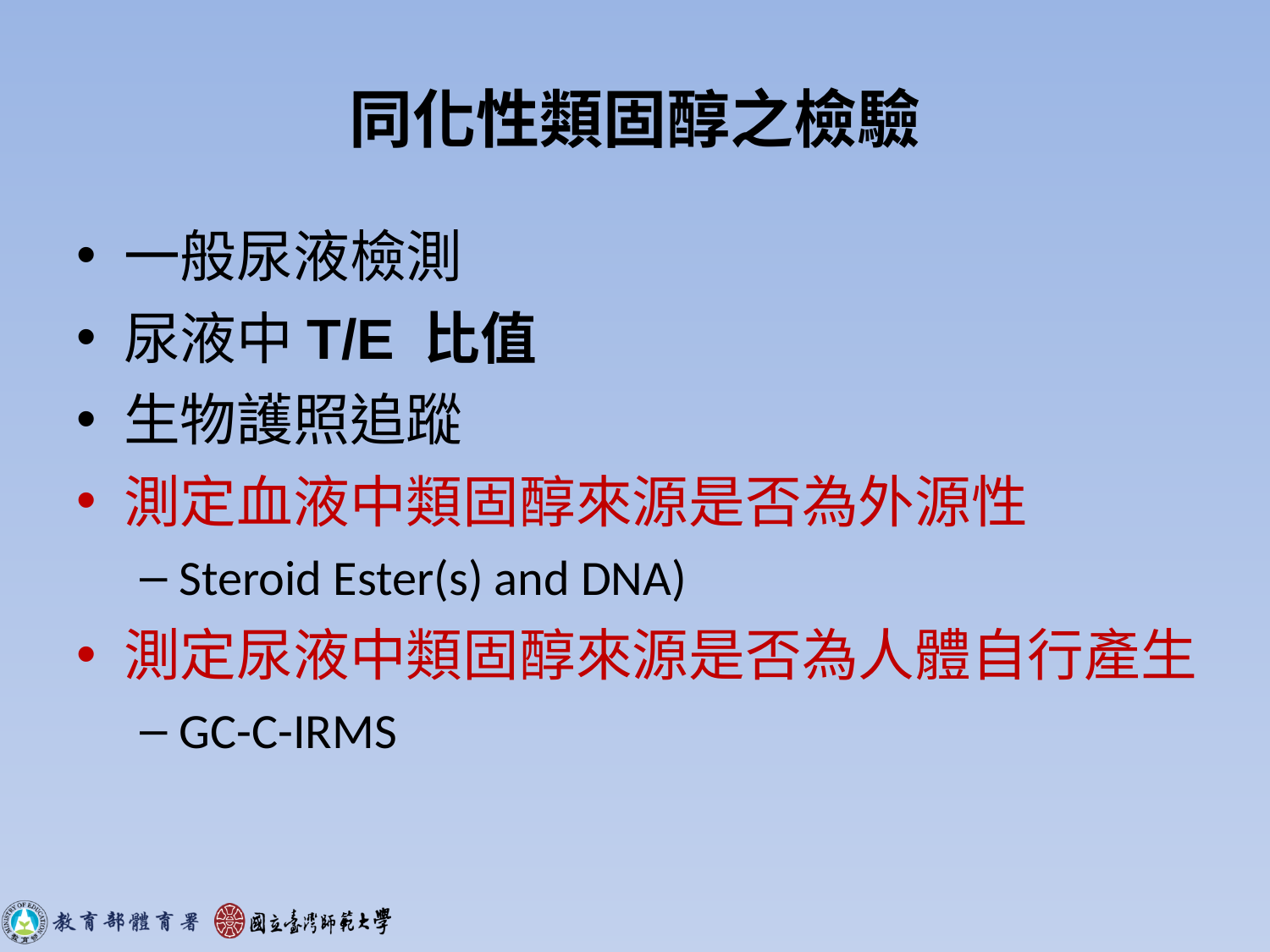

# 同化性類固醇之檢驗
一般尿液檢測
尿液中T/E 比值
生物護照追蹤
測定血液中類固醇來源是否為外源性
Steroid Ester(s) and DNA)
測定尿液中類固醇來源是否為人體自行產生
GC-C-IRMS